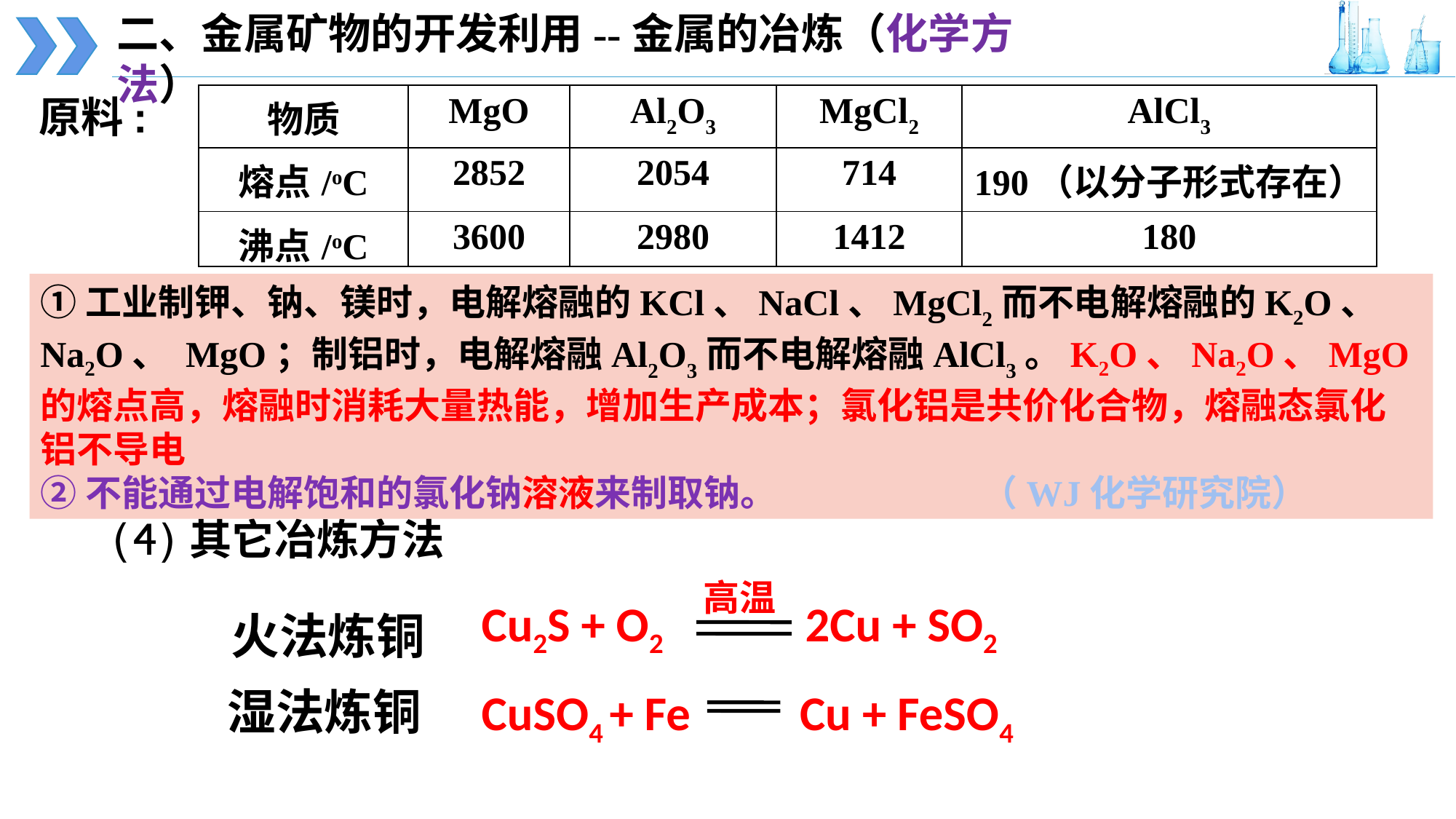

二、金属矿物的开发利用--金属的冶炼（化学方法）
原料:
| 物质 | MgO | Al2O3 | MgCl2 | AlCl3 |
| --- | --- | --- | --- | --- |
| 熔点/oC | 2852 | 2054 | 714 | 190（以分子形式存在） |
| 沸点/oC | 3600 | 2980 | 1412 | 180 |
①工业制钾、钠、镁时，电解熔融的KCl、NaCl、MgCl2而不电解熔融的K2O、 Na2O、 MgO；制铝时，电解熔融Al2O3而不电解熔融AlCl3。K2O、Na2O、MgO的熔点高，熔融时消耗大量热能，增加生产成本；氯化铝是共价化合物，熔融态氯化铝不导电
②不能通过电解饱和的氯化钠溶液来制取钠。                         （WJ化学研究院）
(4)其它冶炼方法
高温

Cu2S + O2             2Cu + SO2
火法炼铜
湿法炼铜
CuSO4 + Fe          Cu + FeSO4